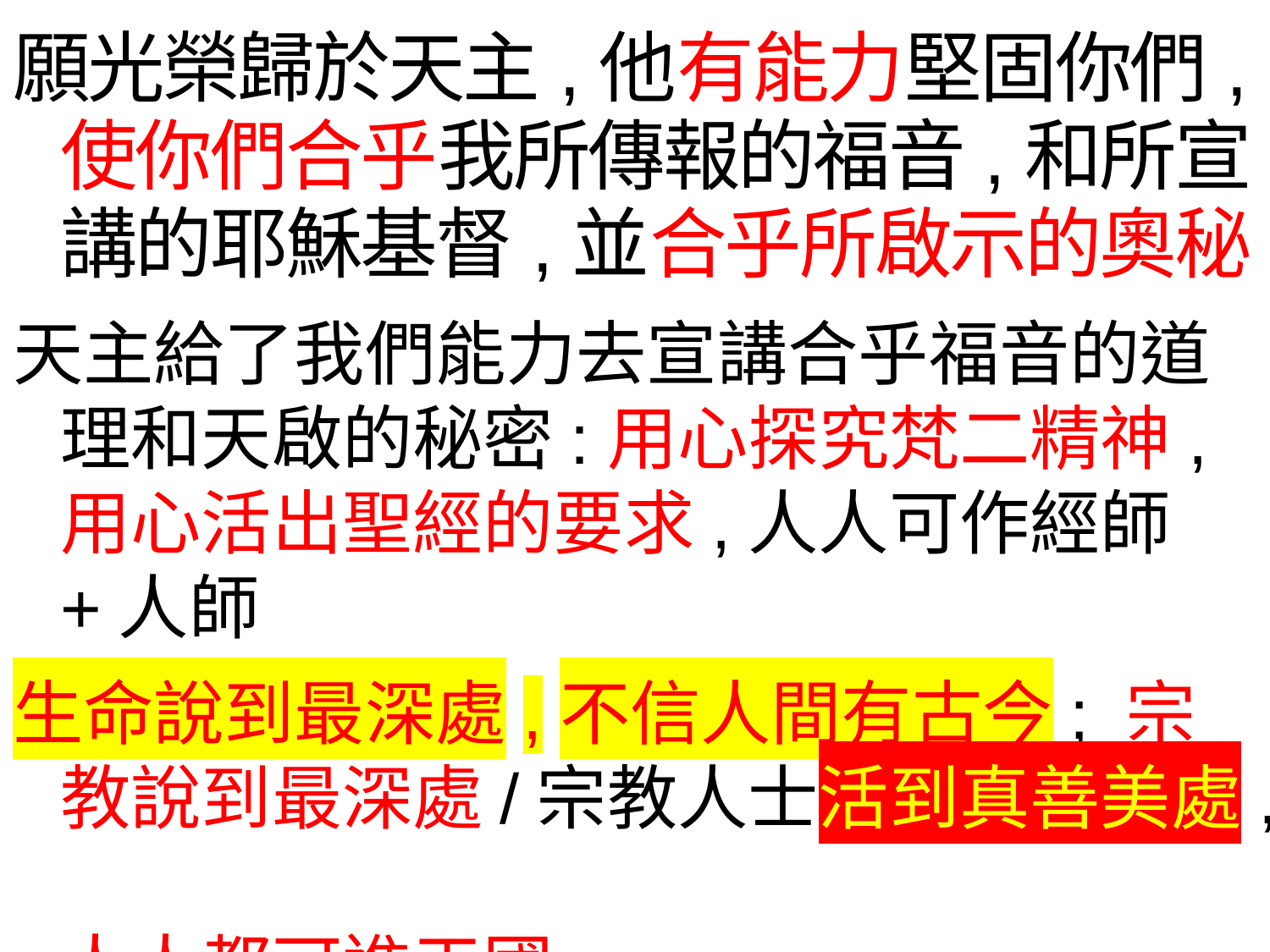

願光榮歸於天主,他有能力堅固你們,
使你們合乎我所傳報的福音,和所宣講的耶穌基督,並合乎所啟示的奧秘.
天主給了我們能力去宣講合乎福音的道理和天啟的秘密:用心探究梵二精神,用心活出聖經的要求,人人可作經師+人師
生命說到最深處,不信人間有古今; 宗教說到最深處/宗教人士活到真善美處,
人人都可進天國.